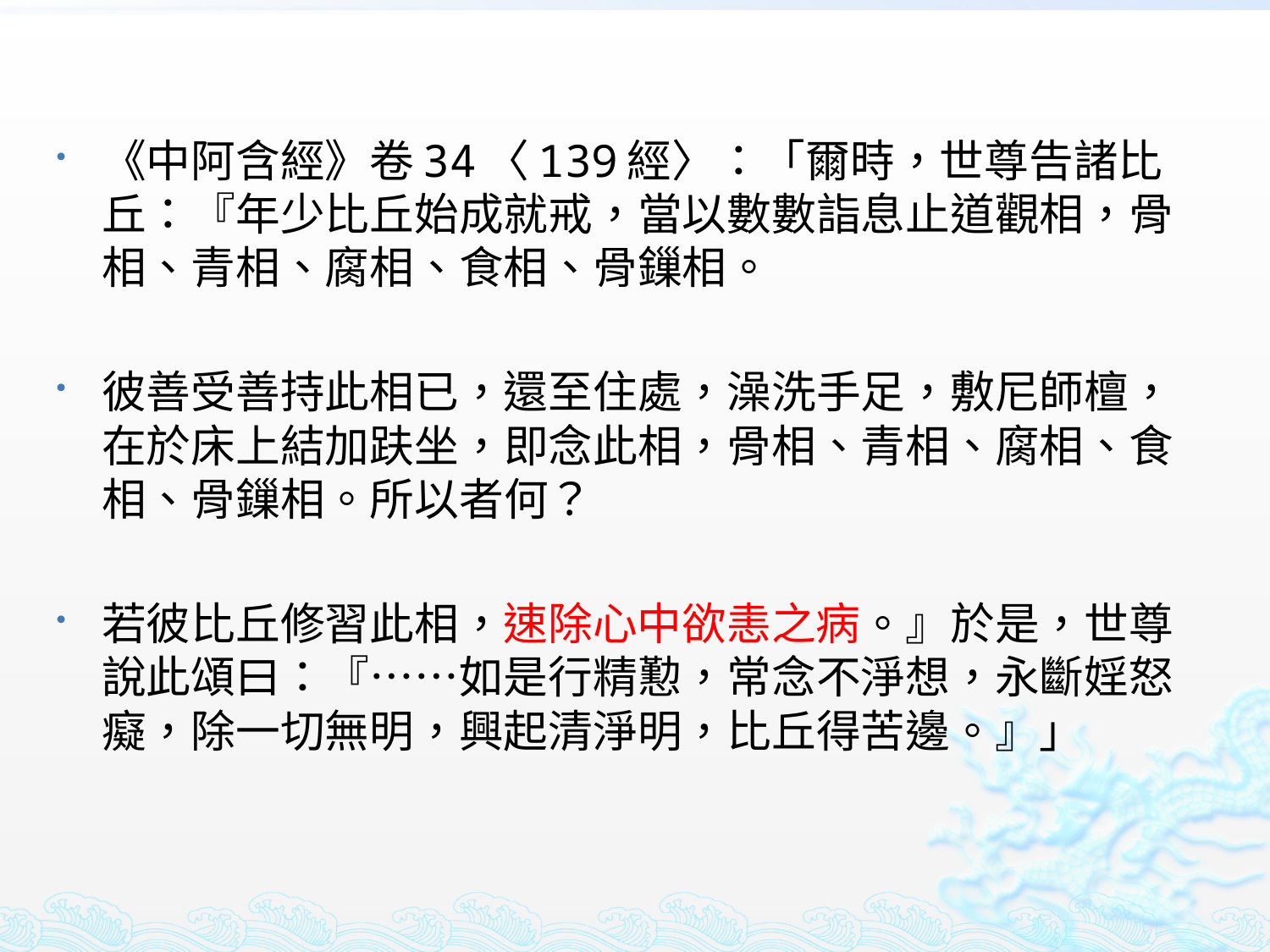

《中阿含經》卷34〈139經〉：「爾時，世尊告諸比丘：『年少比丘始成就戒，當以數數詣息止道觀相，骨相、青相、腐相、食相、骨鏁相。

彼善受善持此相已，還至住處，澡洗手足，敷尼師檀，在於床上結加趺坐，即念此相，骨相、青相、腐相、食相、骨鏁相。所以者何？

若彼比丘修習此相，速除心中欲恚之病。』於是，世尊說此頌曰：『……如是行精懃，常念不淨想，永斷婬怒癡，除一切無明，興起清淨明，比丘得苦邊。』」